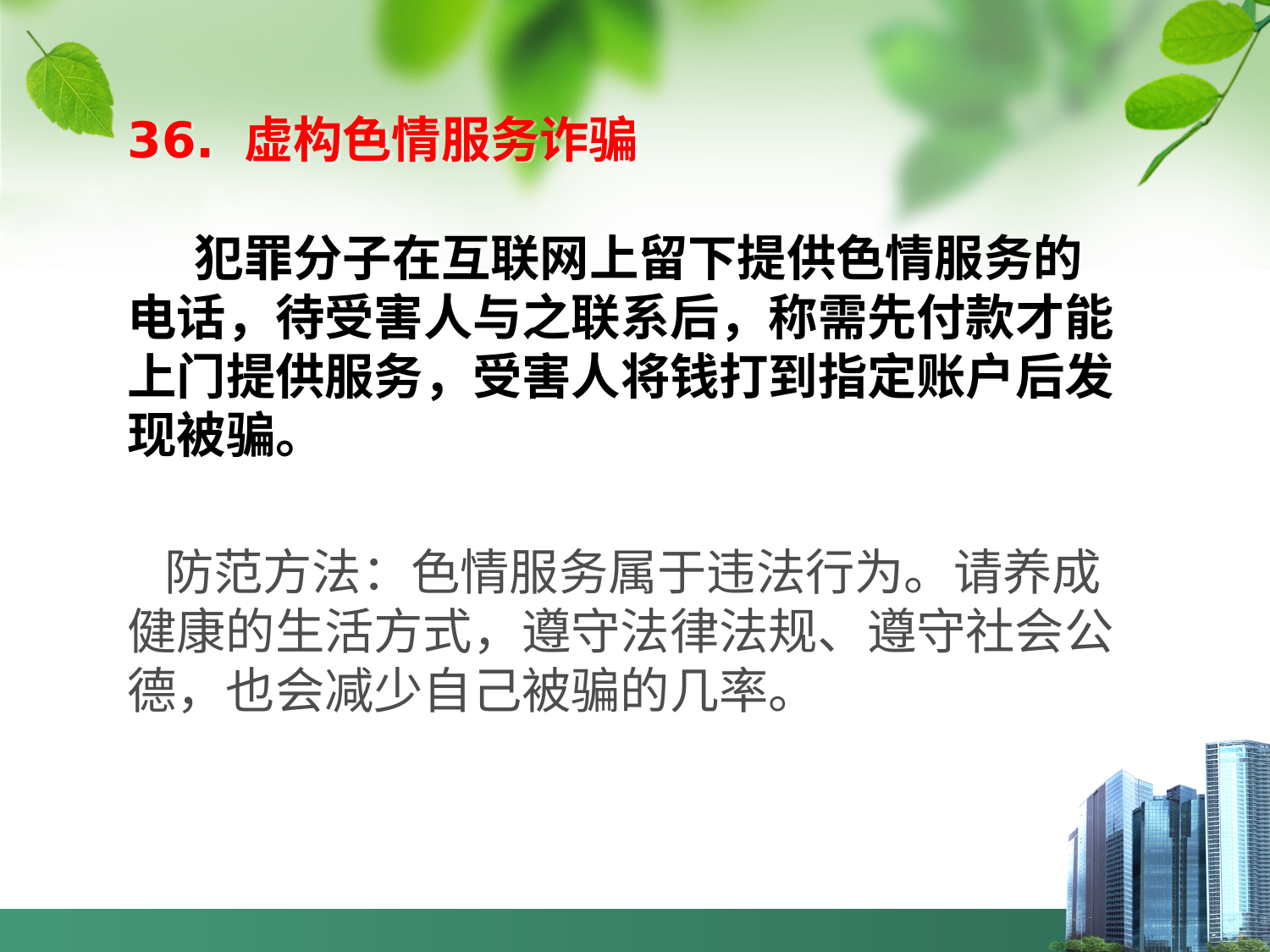

# 36. 虚构色情服务诈骗 犯罪分子在互联网上留下提供色情服务的电话，待受害人与之联系后，称需先付款才能上门提供服务，受害人将钱打到指定账户后发现被骗。
1
防范方法：色情服务属于违法行为。请养成健康的生活方式，遵守法律法规、遵守社会公德，也会减少自己被骗的几率。